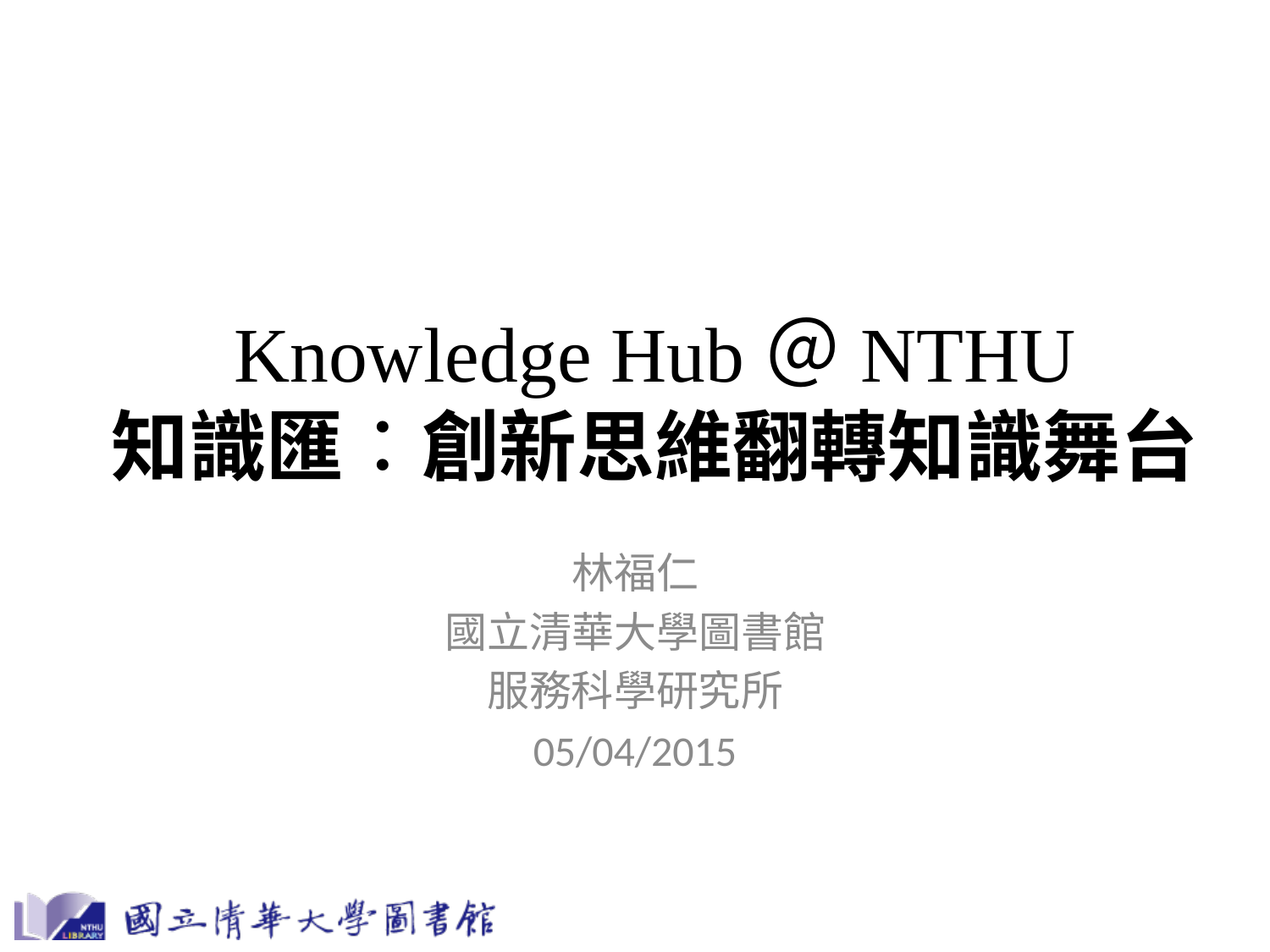

# Knowledge Hub＠NTHU 知識匯：創新思維翻轉知識舞台
林福仁
國立清華大學圖書館
服務科學研究所
05/04/2015